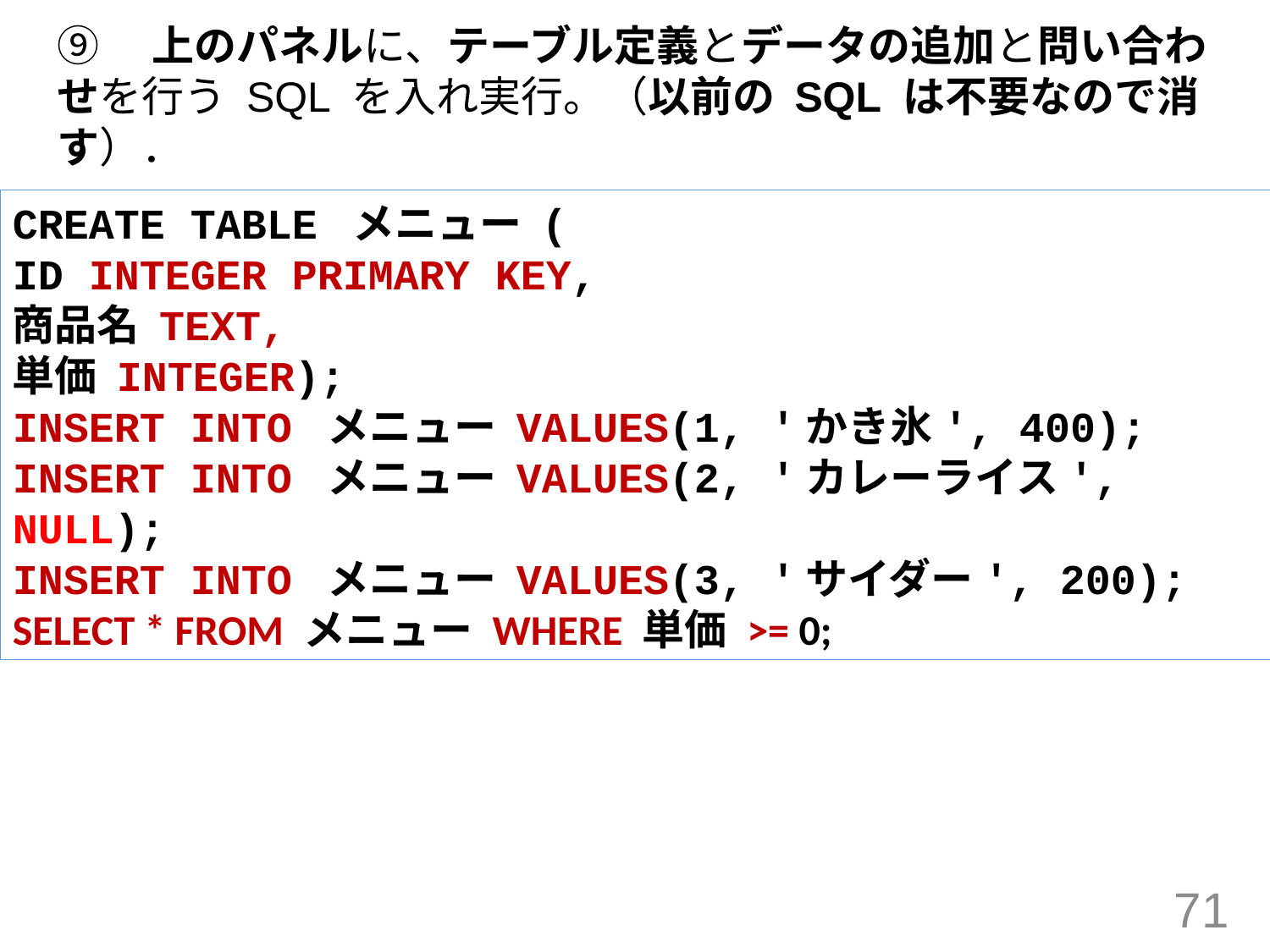

⑨　上のパネルに、テーブル定義とデータの追加と問い合わせを行う SQL を入れ実行。（以前の SQL は不要なので消す）．

CREATE TABLE メニュー (
ID INTEGER PRIMARY KEY,
商品名 TEXT,
単価 INTEGER);
INSERT INTO メニュー VALUES(1, 'かき氷', 400);
INSERT INTO メニュー VALUES(2, 'カレーライス', NULL);
INSERT INTO メニュー VALUES(3, 'サイダー', 200);
SELECT * FROM メニュー WHERE 単価 >= 0;
71